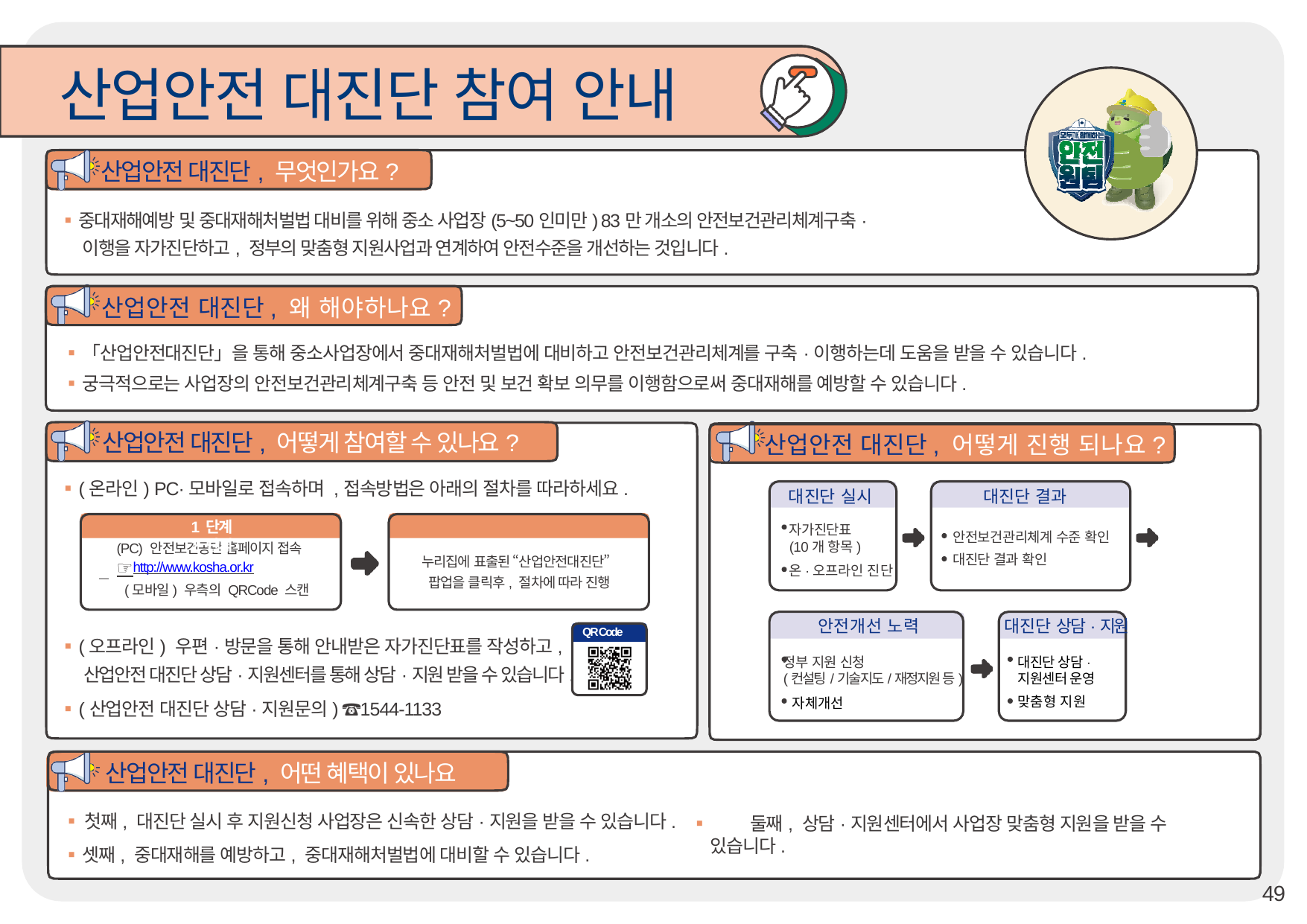

# 산업안전 대진단 참여 안내

산업안전 대진단, 무엇인가요?
중대재해예방 및 중대재해처벌법 대비를 위해 중소 사업장(5~50인미만) 83만 개소의 안전보건관리체계구축·
   이행을 자가진단하고, 정부의 맞춤형 지원사업과 연계하여 안전수준을 개선하는 것입니다.

산업안전 대진단, 왜 해야하나요?
「산업안전대진단」을 통해 중소사업장에서 중대재해처벌법에 대비하고 안전보건관리체계를 구축·이행하는데 도움을 받을 수 있습니다.
궁극적으로는 사업장의 안전보건관리체계구축 등 안전 및 보건 확보 의무를 이행함으로써 중대재해를 예방할 수 있습니다.

산업안전 대진단, 어떻게 진행 되나요?
산업안전 대진단, 어떻게 참여할 수 있나요?

(온라인) PC·모바일로 접속하며 ,접속방법은 아래의 절차를 따라하세요.
대진단 실시
대진단 결과

1 단계	2 단계
자가진단표
(10개 항목)
안전보건관리체계 수준 확인

(PC) 안전보건공단 홈페이지 접속
☞http://www.kosha.or.kr
대진단 결과 확인
누리집에 표출된 “산업안전대진단”

온·오프라인 진단

팝업을 클릭후, 절차에 따라 진행
(모바일) 우측의 QRCode 스캔

안전개선 노력
대진단 상담·지원

QR Code

(오프라인) 우편·방문을 통해 안내받은 자가진단표를 작성하고,
   산업안전 대진단 상담·지원센터를 통해 상담·지원 받을 수 있습니다.

정부 지원 신청
(컨설팅/기술지도/재정지원 등)
대진단 상담·지원센터 운영

맞춤형 지원
자체개선
(산업안전 대진단 상담·지원문의) ☎1544-1133

산업안전 대진단, 어떤 혜택이 있나요
 첫째, 대진단 실시 후 지원신청 사업장은 신속한 상담·지원을 받을 수 있습니다.
	 둘째, 상담·지원센터에서 사업장 맞춤형 지원을 받을 수 있습니다.
셋째, 중대재해를 예방하고, 중대재해처벌법에 대비할 수 있습니다.
49